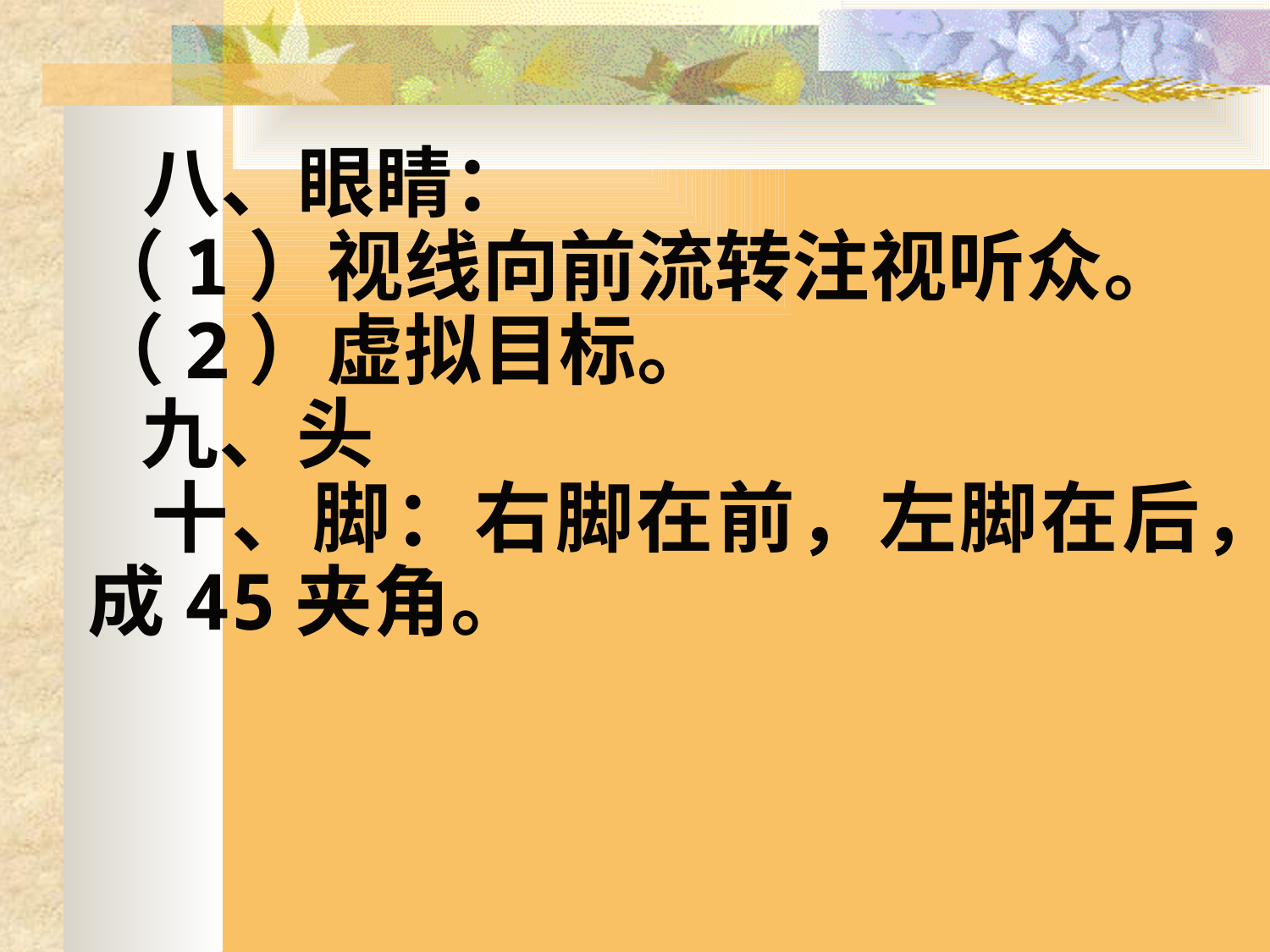

八、眼睛：
（1）视线向前流转注视听众。
（2）虚拟目标。
  九、头
  十、脚：右脚在前，左脚在后，成45夹角。